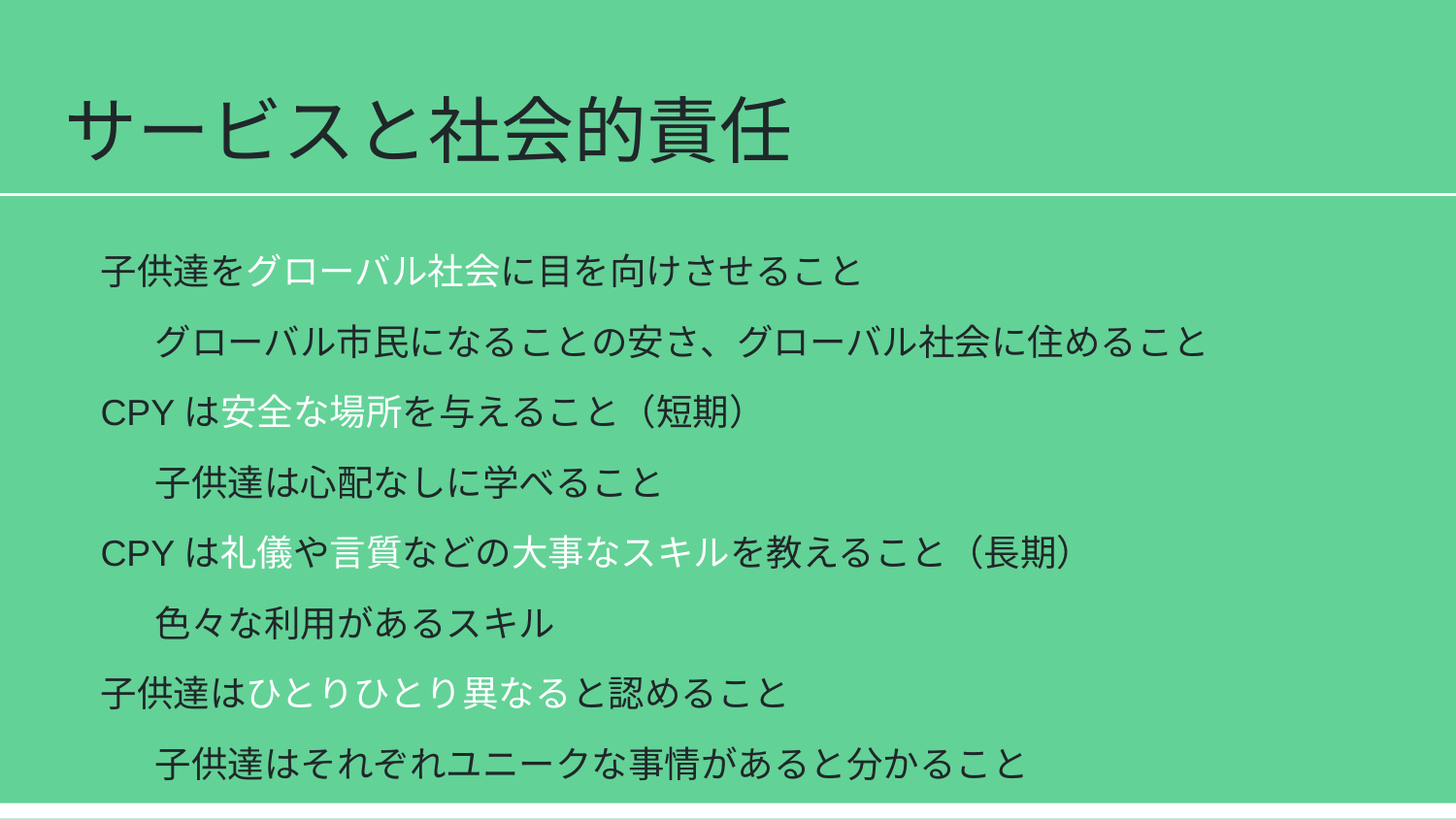

# サービスと社会的責任
子供達をグローバル社会に目を向けさせること
グローバル市民になることの安さ、グローバル社会に住めること
CPYは安全な場所を与えること（短期）
子供達は心配なしに学べること
CPYは礼儀や言質などの大事なスキルを教えること（長期）
色々な利用があるスキル
子供達はひとりひとり異なると認めること
子供達はそれぞれユニークな事情があると分かること